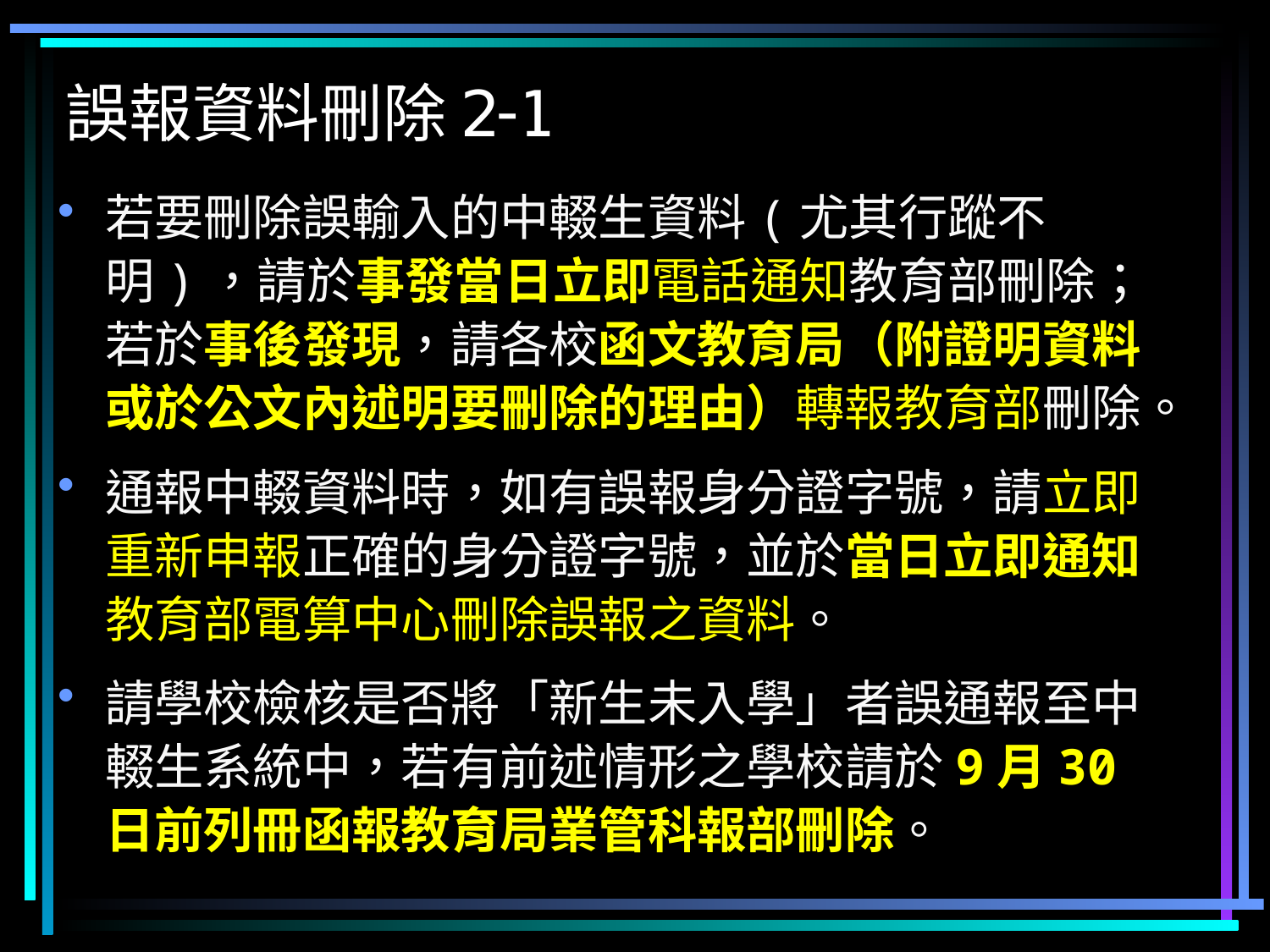

誤報資料刪除2-1
若要刪除誤輸入的中輟生資料(尤其行蹤不明)，請於事發當日立即電話通知教育部刪除；若於事後發現，請各校函文教育局（附證明資料或於公文內述明要刪除的理由）轉報教育部刪除。
通報中輟資料時，如有誤報身分證字號，請立即重新申報正確的身分證字號，並於當日立即通知教育部電算中心刪除誤報之資料。
請學校檢核是否將「新生未入學」者誤通報至中輟生系統中，若有前述情形之學校請於9月30日前列冊函報教育局業管科報部刪除。